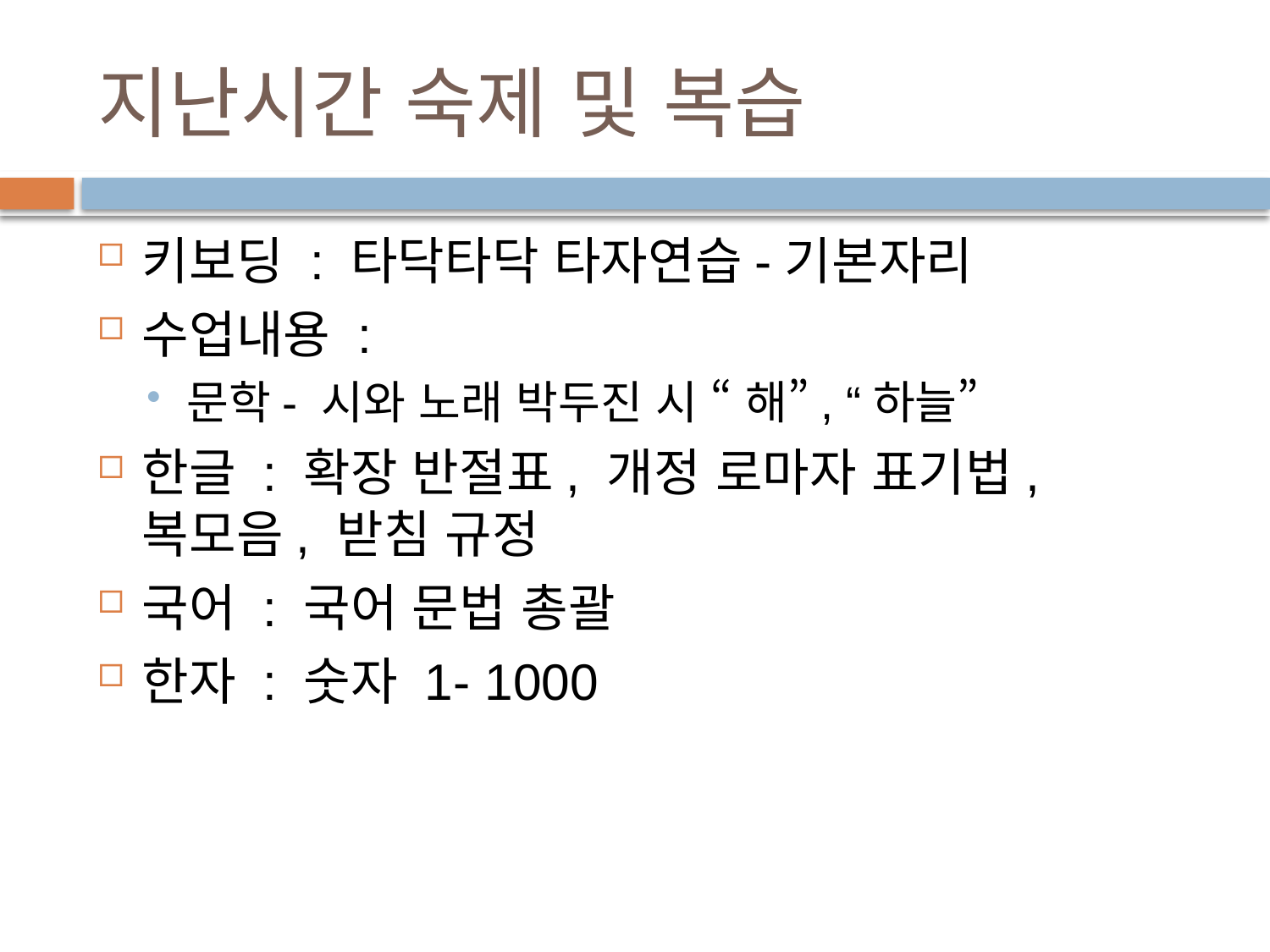

# 지난시간 숙제 및 복습
키보딩 : 타닥타닥 타자연습-기본자리
수업내용 :
문학- 시와 노래 박두진 시 “ 해”, “하늘”
한글 : 확장 반절표, 개정 로마자 표기법, 복모음, 받침 규정
국어 : 국어 문법 총괄
한자 : 숫자 1- 1000